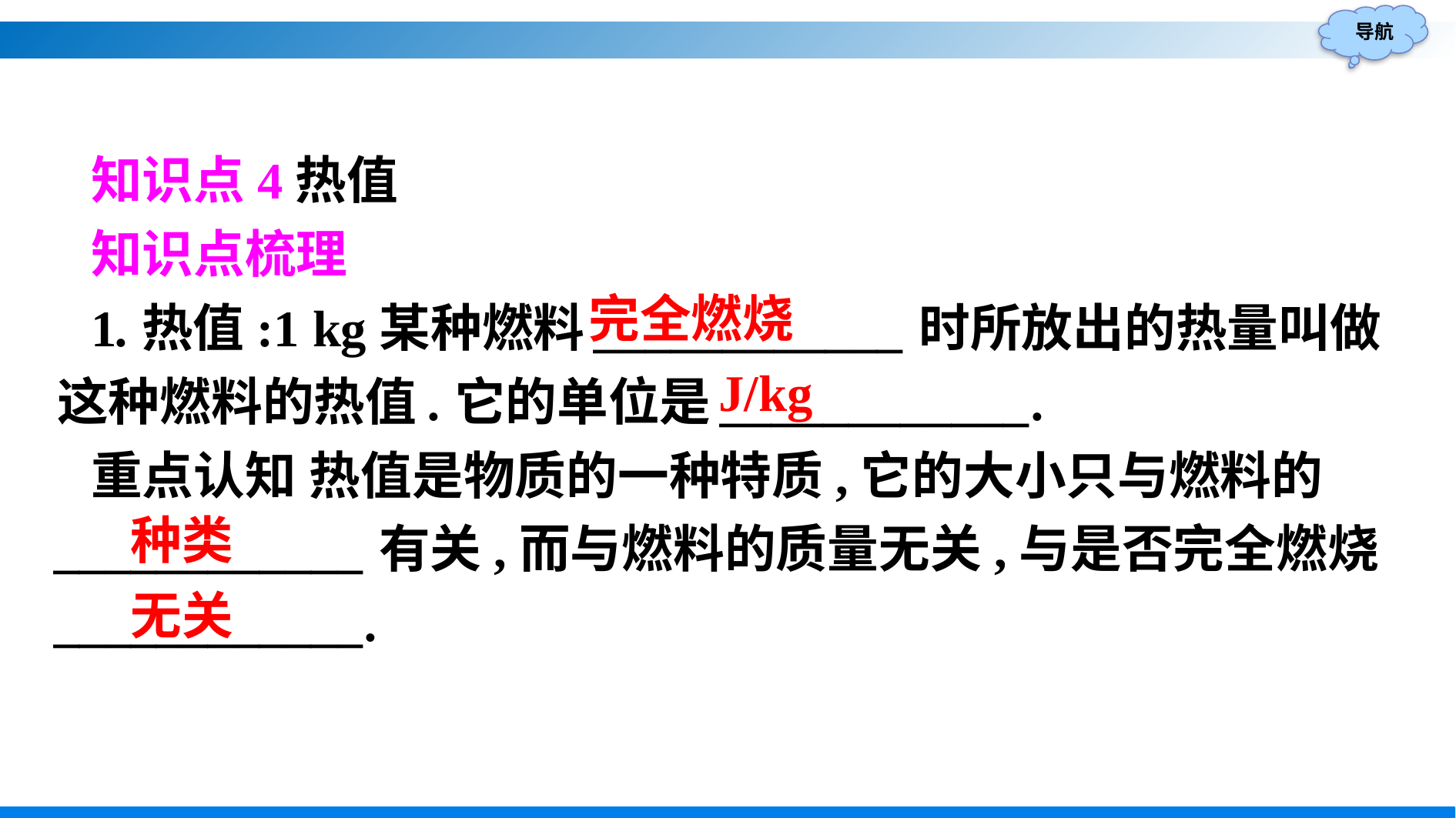

知识点4热值
知识点梳理
1.热值:1 kg某种燃料____________时所放出的热量叫做这种燃料的热值.它的单位是____________.
重点认知 热值是物质的一种特质,它的大小只与燃料的____________有关,而与燃料的质量无关,与是否完全燃烧____________.
完全燃烧
J/kg
种类
无关